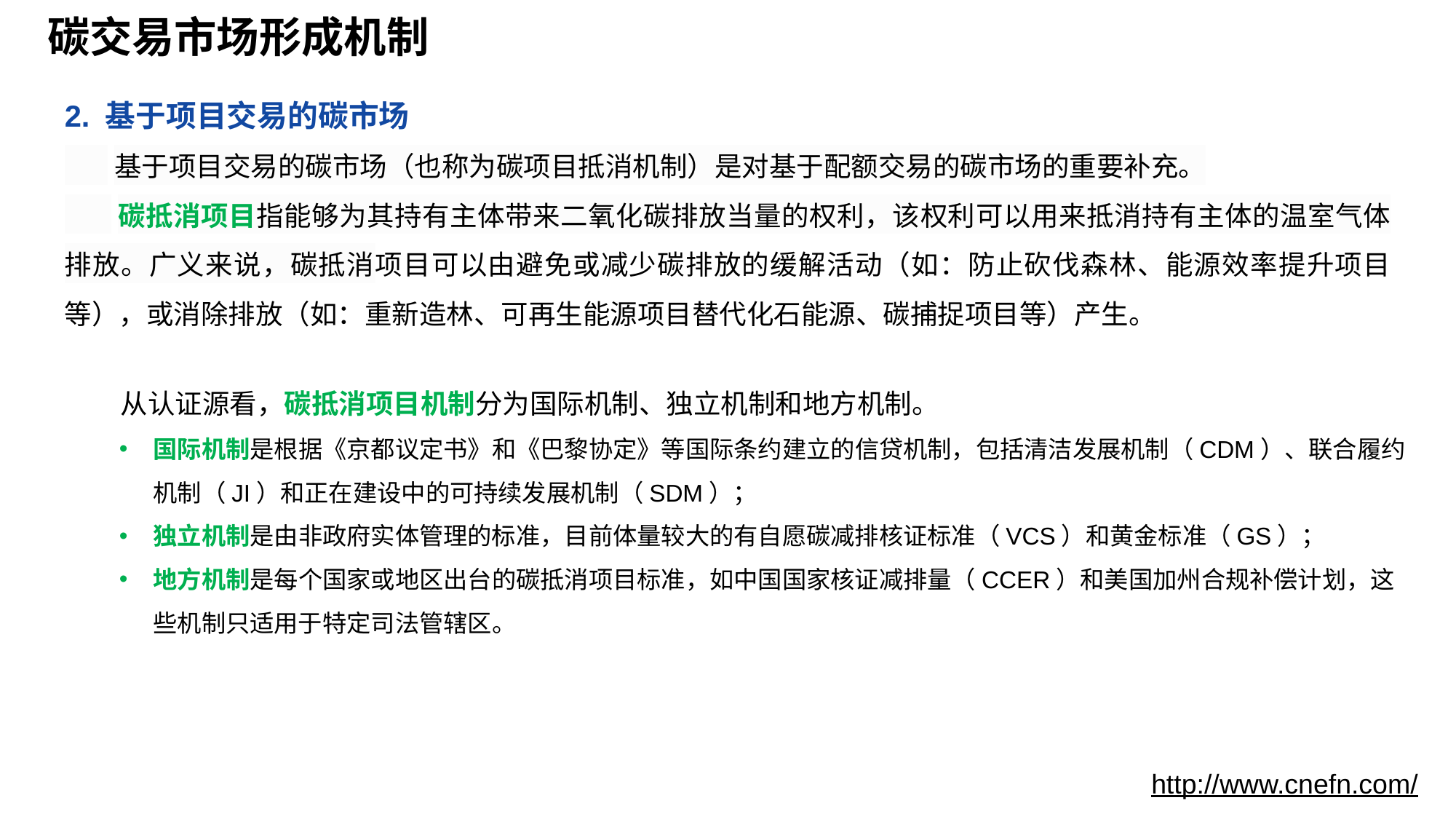

# 碳交易市场形成机制
2. 基于项目交易的碳市场
       基于项目交易的碳市场（也称为碳项目抵消机制）是对基于配额交易的碳市场的重要补充。
       碳抵消项目指能够为其持有主体带来二氧化碳排放当量的权利，该权利可以用来抵消持有主体的温室气体排放。广义来说，碳抵消项目可以由避免或减少碳排放的缓解活动（如：防止砍伐森林、能源效率提升项目等），或消除排放（如：重新造林、可再生能源项目替代化石能源、碳捕捉项目等）产生。
        从认证源看，碳抵消项目机制分为国际机制、独立机制和地方机制。
国际机制是根据《京都议定书》和《巴黎协定》等国际条约建立的信贷机制，包括清洁发展机制（CDM）、联合履约机制（JI）和正在建设中的可持续发展机制（SDM）；
独立机制是由非政府实体管理的标准，目前体量较大的有自愿碳减排核证标准（VCS）和黄金标准（GS）；
地方机制是每个国家或地区出台的碳抵消项目标准，如中国国家核证减排量（CCER）和美国加州合规补偿计划，这些机制只适用于特定司法管辖区。